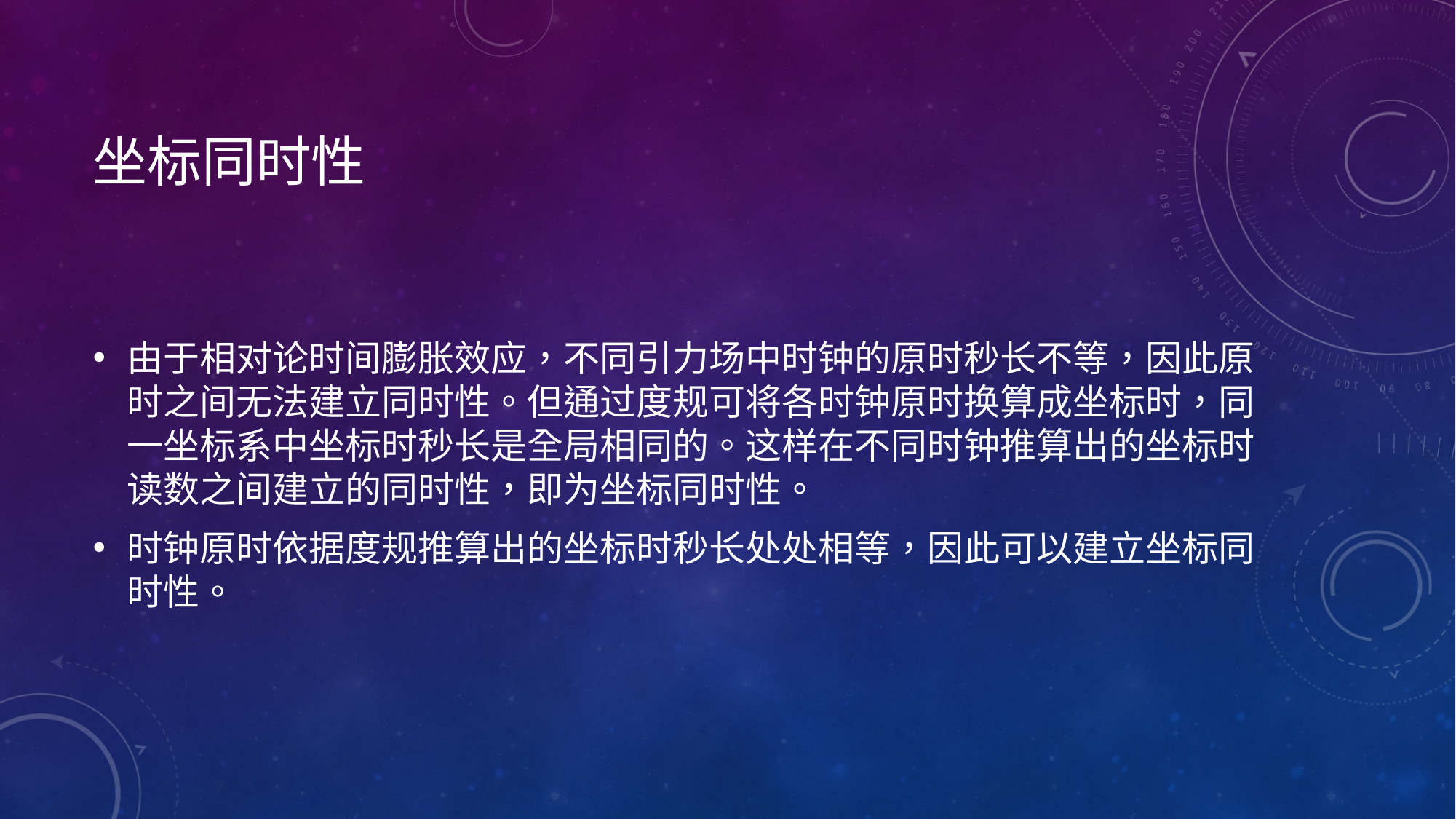

# 坐标同时性
由于相对论时间膨胀效应，不同引力场中时钟的原时秒长不等，因此原时之间无法建立同时性。但通过度规可将各时钟原时换算成坐标时，同一坐标系中坐标时秒长是全局相同的。这样在不同时钟推算出的坐标时读数之间建立的同时性，即为坐标同时性。
时钟原时依据度规推算出的坐标时秒长处处相等，因此可以建立坐标同时性。